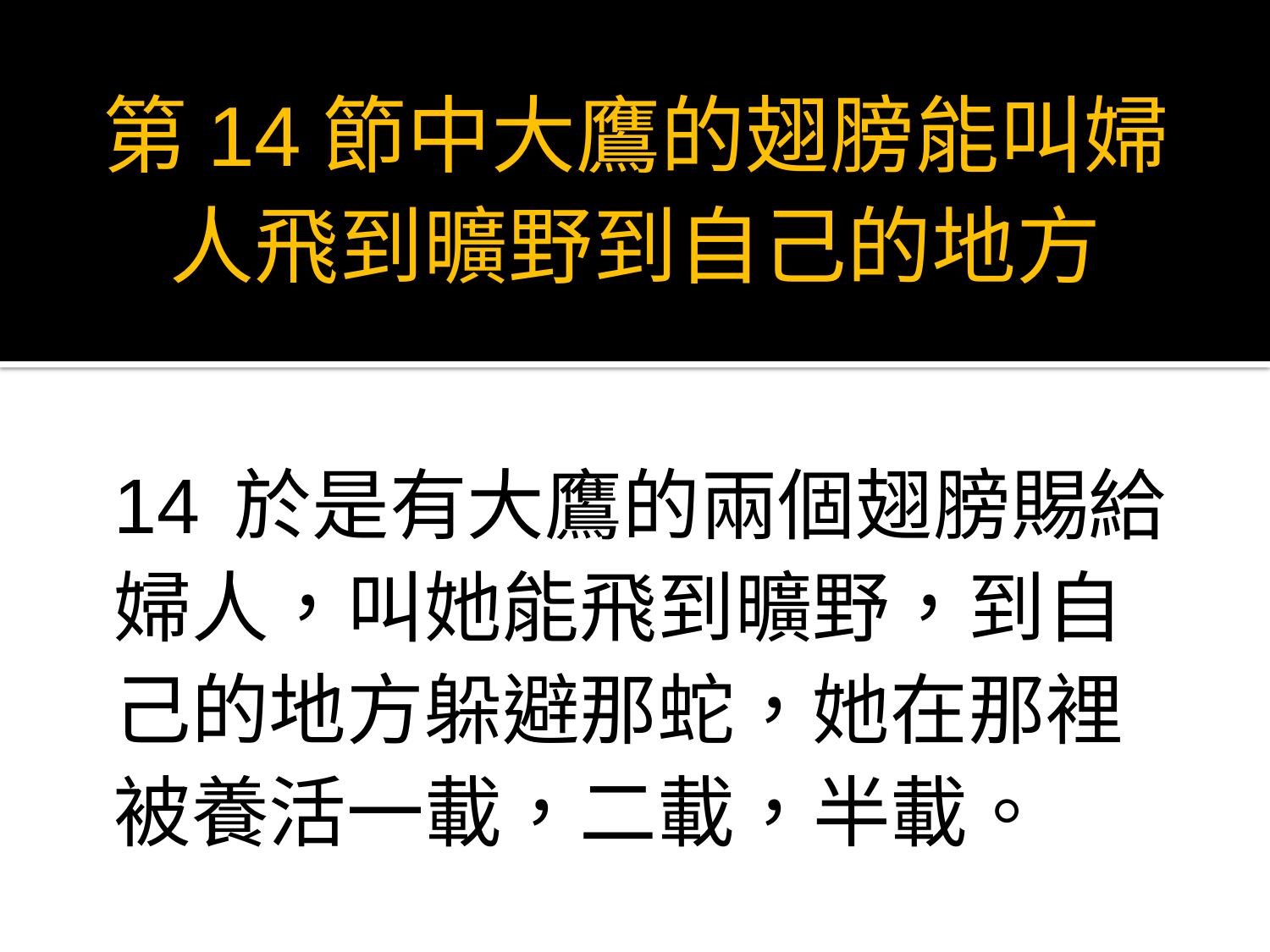

# 第14節中大鷹的翅膀能叫婦人飛到曠野到自己的地方
14 於是有大鷹的兩個翅膀賜給婦人，叫她能飛到曠野，到自己的地方躲避那蛇，她在那裡被養活一載，二載，半載。